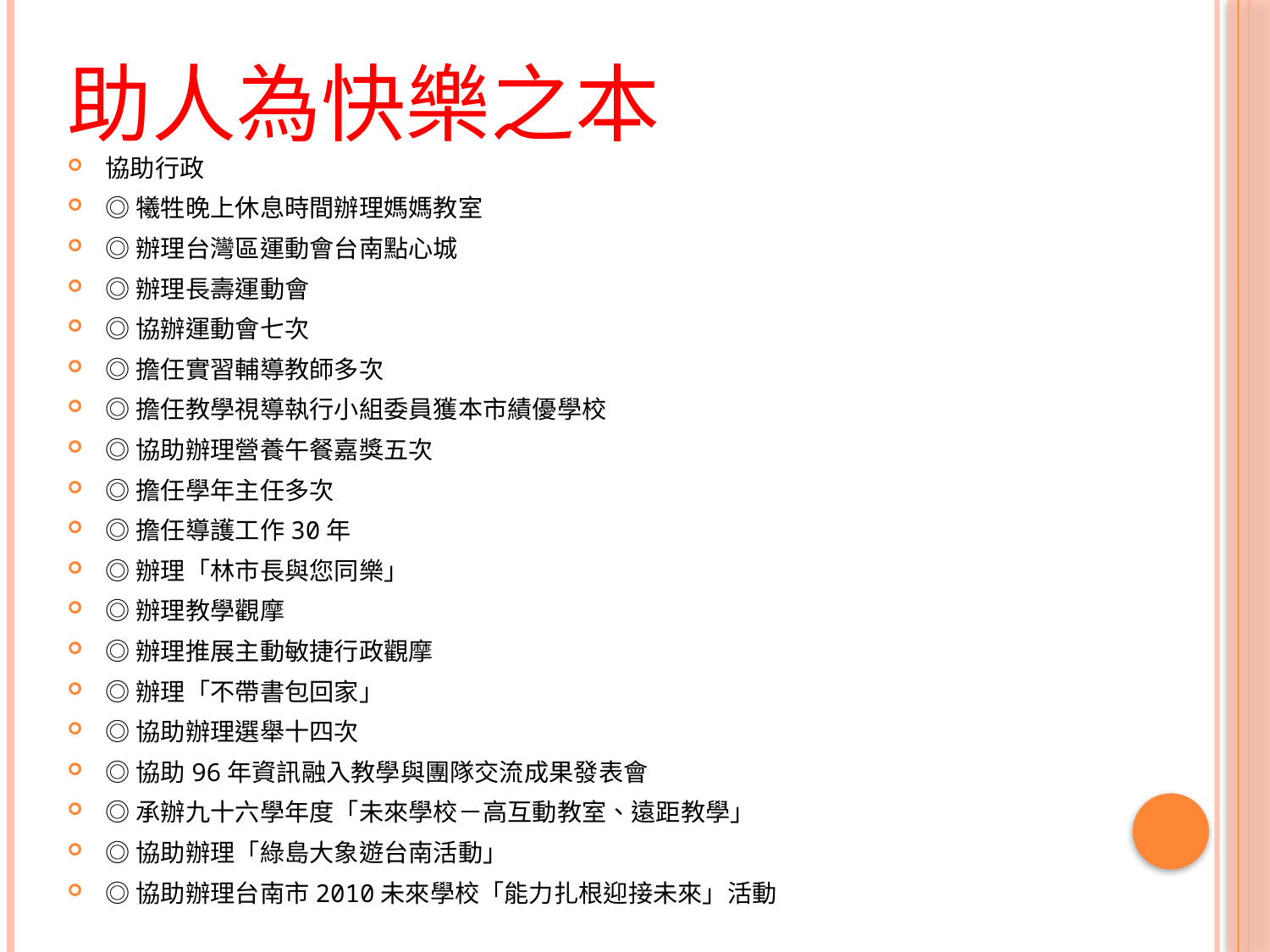

# 助人為快樂之本
協助行政
◎犧牲晚上休息時間辦理媽媽教室
◎辦理台灣區運動會台南點心城
◎辦理長壽運動會
◎協辦運動會七次
◎擔任實習輔導教師多次
◎擔任教學視導執行小組委員獲本市績優學校
◎協助辦理營養午餐嘉獎五次
◎擔任學年主任多次
◎擔任導護工作30年
◎辦理「林市長與您同樂」
◎辦理教學觀摩
◎辦理推展主動敏捷行政觀摩
◎辦理「不帶書包回家」
◎協助辦理選舉十四次
◎協助96年資訊融入教學與團隊交流成果發表會
◎承辦九十六學年度「未來學校－高互動教室、遠距教學」
◎協助辦理「綠島大象遊台南活動」
◎協助辦理台南市2010未來學校「能力扎根迎接未來」活動